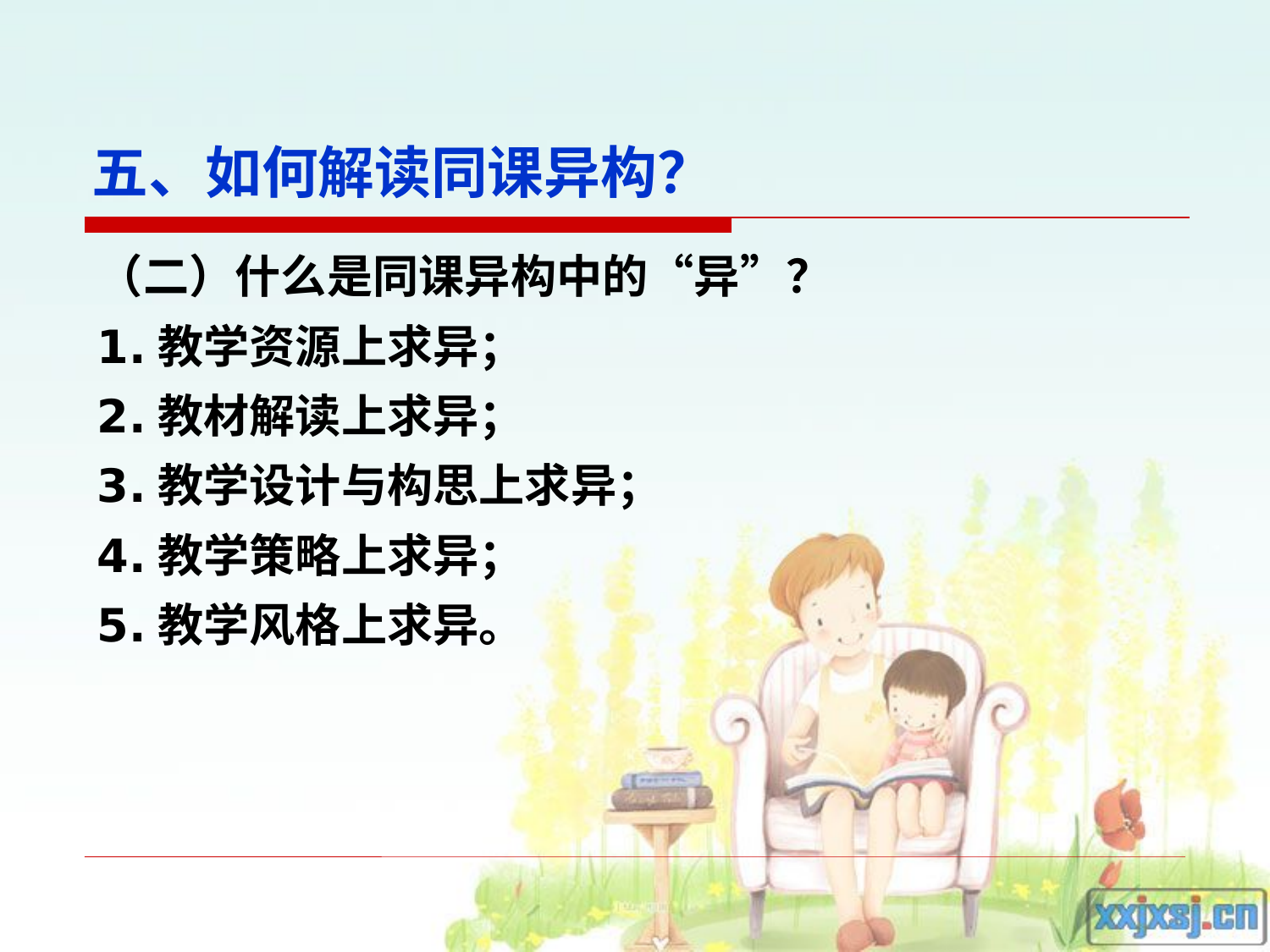

# 五、如何解读同课异构？
（二）什么是同课异构中的“异”？
1.教学资源上求异；
2.教材解读上求异；
3.教学设计与构思上求异；
4.教学策略上求异；
5.教学风格上求异。